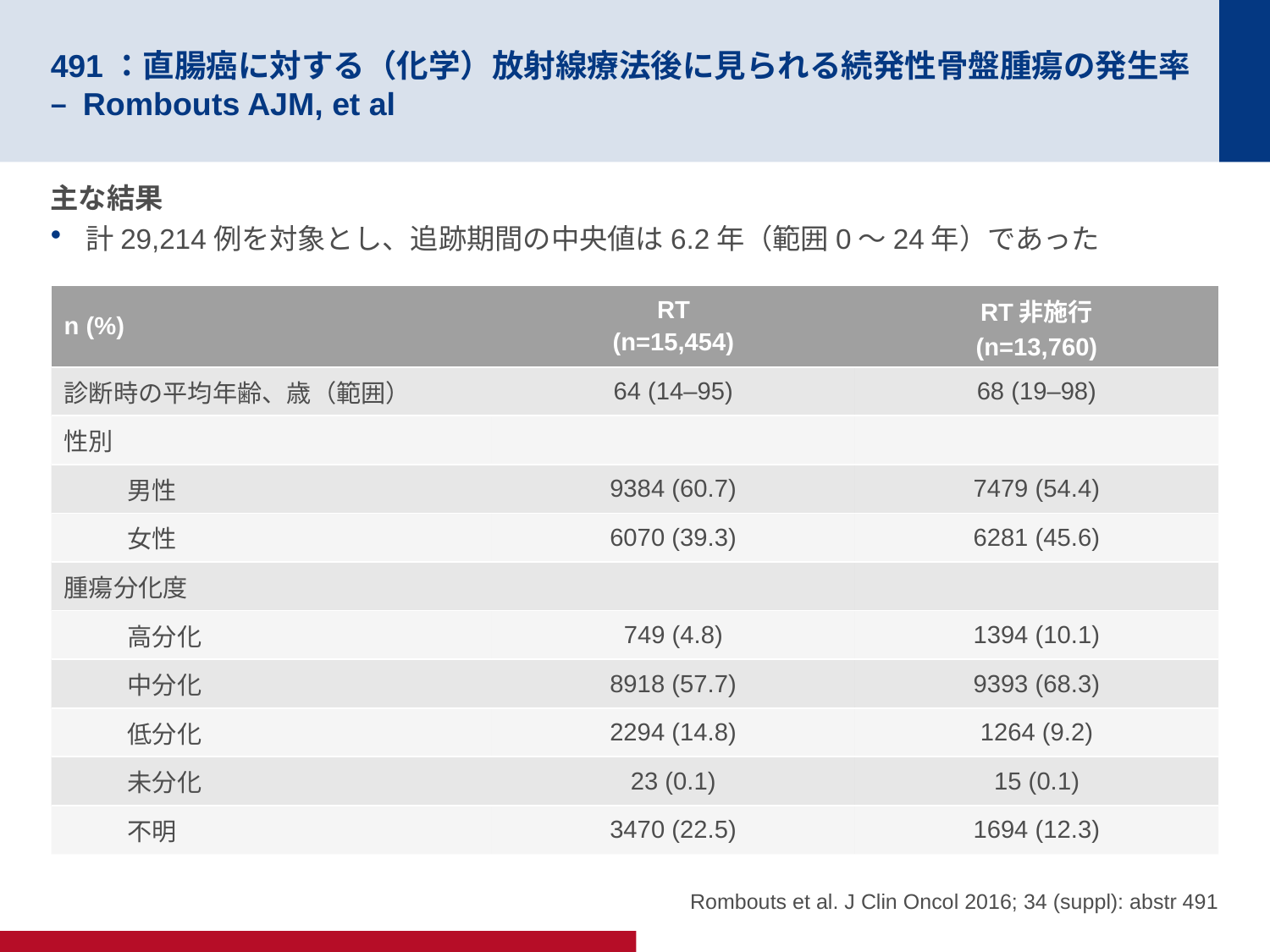

# 491：直腸癌に対する（化学）放射線療法後に見られる続発性骨盤腫瘍の発生率 – Rombouts AJM, et al
主な結果
計29,214例を対象とし、追跡期間の中央値は6.2年（範囲0～24年）であった
| n (%) | RT (n=15,454) | RT非施行 (n=13,760) |
| --- | --- | --- |
| 診断時の平均年齢、歳（範囲） | 64 (14–95) | 68 (19–98) |
| 性別 |  |  |
| 男性 | 9384 (60.7) | 7479 (54.4) |
| 女性 | 6070 (39.3) | 6281 (45.6) |
| 腫瘍分化度 |  |  |
| 高分化 | 749 (4.8) | 1394 (10.1) |
| 中分化 | 8918 (57.7) | 9393 (68.3) |
| 低分化 | 2294 (14.8) | 1264 (9.2) |
| 未分化 | 23 (0.1) | 15 (0.1) |
| 不明 | 3470 (22.5) | 1694 (12.3) |
Rombouts et al. J Clin Oncol 2016; 34 (suppl): abstr 491